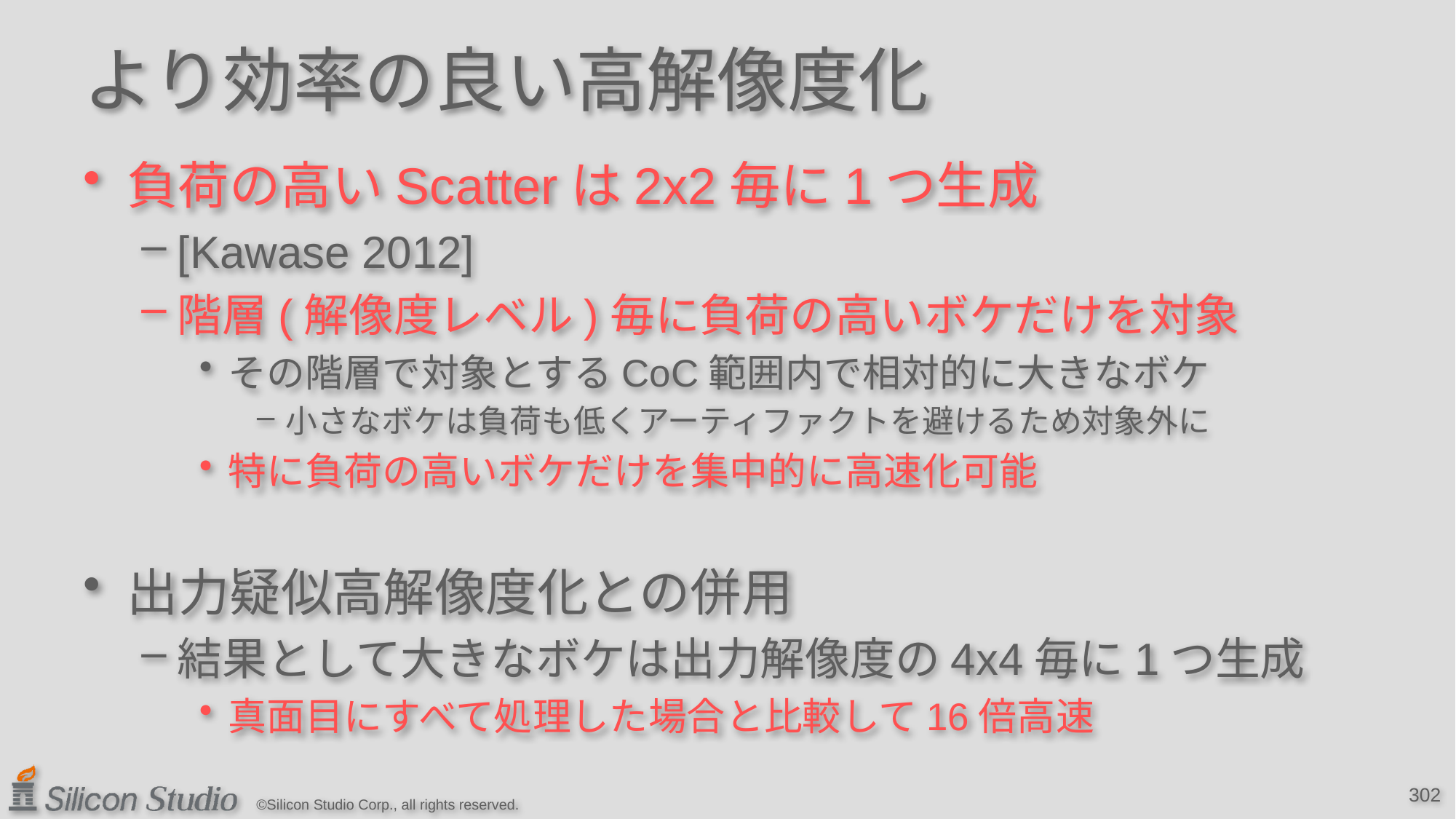

# より効率の良い高解像度化
負荷の高いScatterは2x2毎に1つ生成
[Kawase 2012]
階層(解像度レベル)毎に負荷の高いボケだけを対象
その階層で対象とするCoC範囲内で相対的に大きなボケ
小さなボケは負荷も低くアーティファクトを避けるため対象外に
特に負荷の高いボケだけを集中的に高速化可能

出力疑似高解像度化との併用
結果として大きなボケは出力解像度の4x4毎に1つ生成
真面目にすべて処理した場合と比較して16倍高速